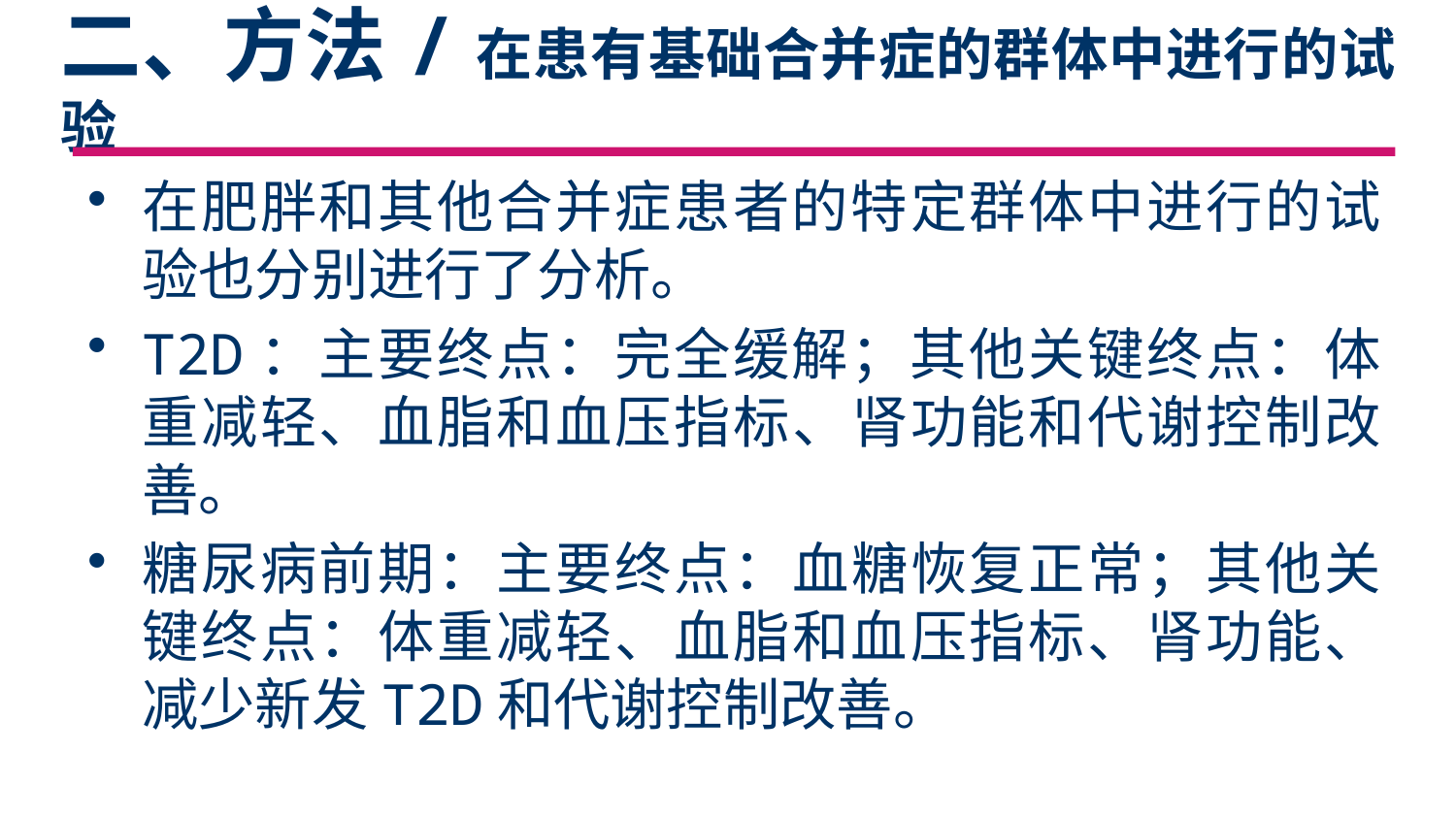

# 二、方法/在患有基础合并症的群体中进行的试验

在肥胖和其他合并症患者的特定群体中进行的试验也分别进行了分析。
T2D：主要终点：完全缓解；其他关键终点：体重减轻、血脂和血压指标、肾功能和代谢控制改善。
糖尿病前期：主要终点：血糖恢复正常；其他关键终点：体重减轻、血脂和血压指标、肾功能、减少新发T2D和代谢控制改善。